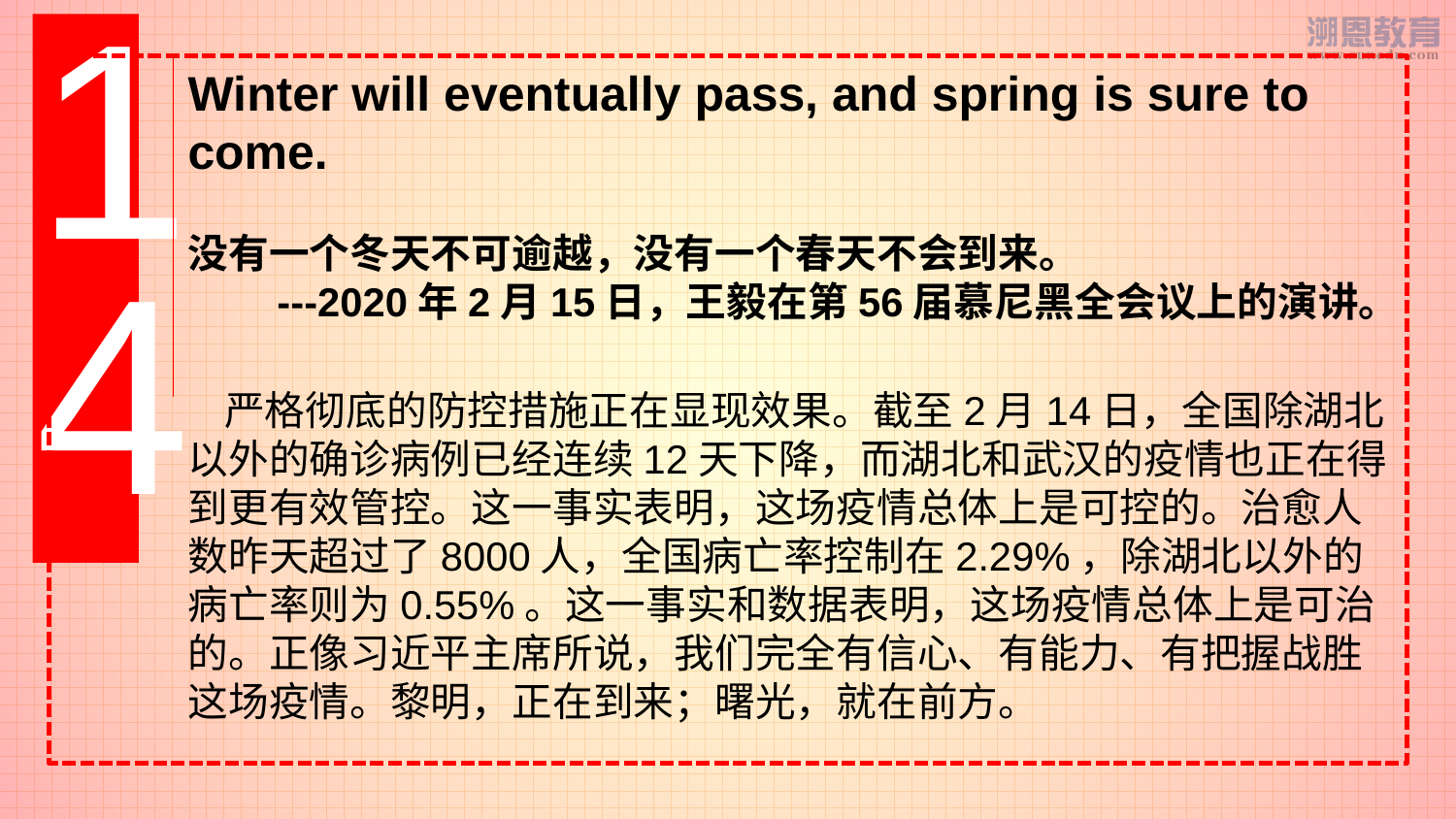

1
4

Winter will eventually pass, and spring is sure to come.

没有一个冬天不可逾越，没有一个春天不会到来。
        ---2020年2月15日，王毅在第56届慕尼黑全会议上的演讲。
   严格彻底的防控措施正在显现效果。截至2月14日，全国除湖北以外的确诊病例已经连续12天下降，而湖北和武汉的疫情也正在得到更有效管控。这一事实表明，这场疫情总体上是可控的。治愈人数昨天超过了8000人，全国病亡率控制在2.29%，除湖北以外的病亡率则为0.55%。这一事实和数据表明，这场疫情总体上是可治的。正像习近平主席所说，我们完全有信心、有能力、有把握战胜这场疫情。黎明，正在到来；曙光，就在前方。